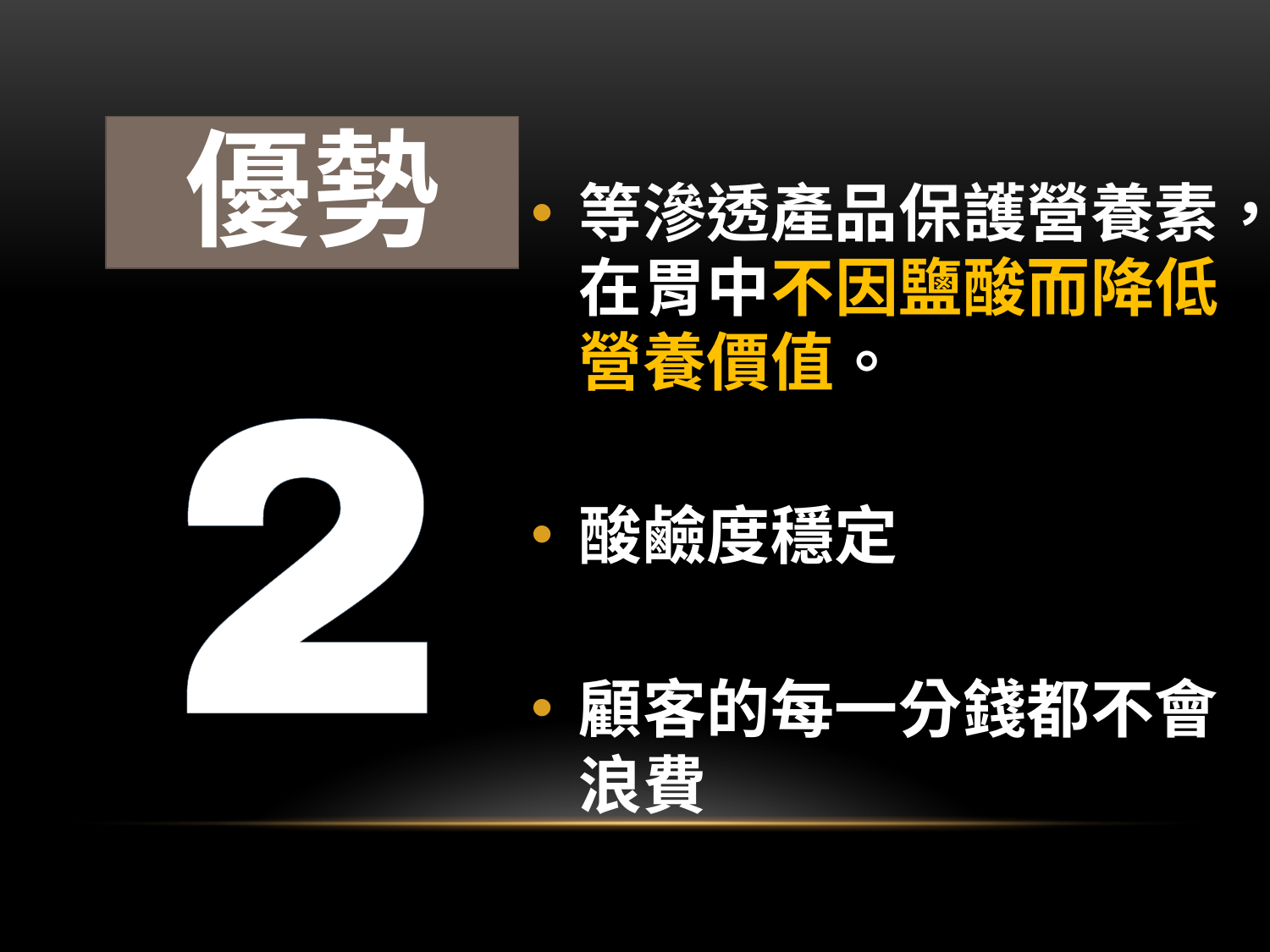

優勢
等滲透產品保護營養素，在胃中不因鹽酸而降低營養價值。

酸鹼度穩定

顧客的每一分錢都不會浪費

2